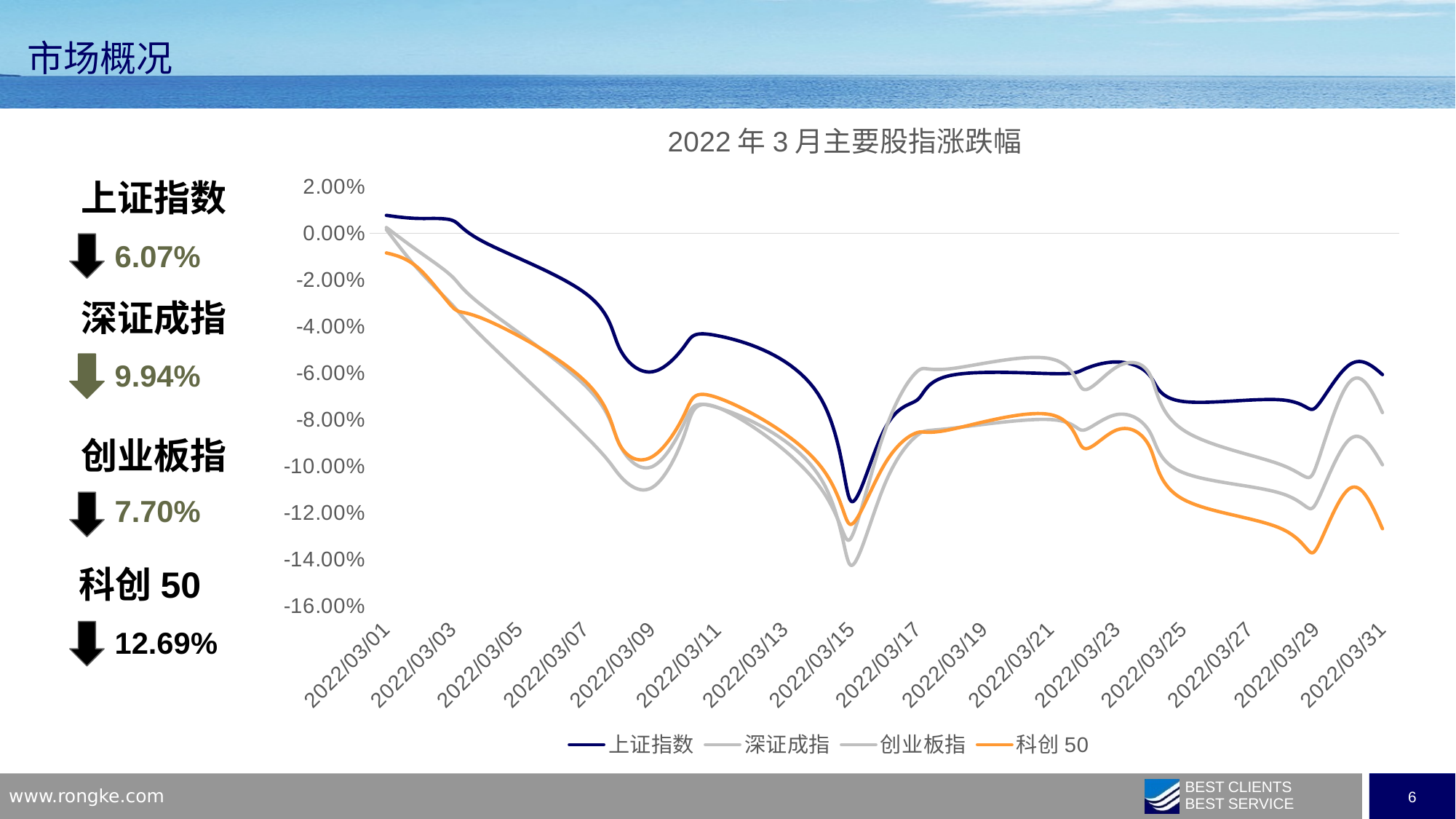

市场概况

### Chart: 2022年3月主要股指涨跌幅

| Category | 上证指数 | 深证成指 | 创业板指 | 科创50 |
|---|---|---|---|---|
| 44621 | 0.007662031297980931 | 0.002445292241674224 | 0.0015547460848055472 | -0.008455765961376649 |
| 44622 | 0.00632098880676768 | -0.008084041083692095 | -0.016197721415614708 | -0.015450727169303846 |
| 44623 | 0.005431668323750971 | -0.018870268622745878 | -0.03101287558265675 | -0.031823760396650025 |
| 44624 | -0.004233420820294875 | -0.03234824097136524 | -0.04604449405157007 | -0.03720922751005695 |
| 44627 | -0.02583572615063756 | -0.06557043654819195 | -0.08709087353254508 | -0.06370329930284058 |
| 44628 | -0.048746783358052936 | -0.09001635823159748 | -0.10353660743832704 | -0.09003811824915975 |
| 44629 | -0.05947422793083823 | -0.10022216403636786 | -0.10918224076473648 | -0.09598233077664498 |
| 44630 | -0.04800678530357683 | -0.08061833449551448 | -0.08541704952249962 | -0.07700771423989328 |
| 44631 | -0.04406302688866581 | -0.07493907504051889 | -0.07491209283011024 | -0.07072354890246779 |
| 44634 | -0.06896374047080289 | -0.10345786285358283 | -0.10788827915391863 | -0.09867530441301642 |
| 44635 | -0.11505082276946943 | -0.14257845867514674 | -0.1306782183707288 | -0.12496338785062433 |
| 44636 | -0.08422018917794216 | -0.1081155428973577 | -0.08545564312578335 | -0.09931351619721485 |
| 44637 | -0.07141537213459792 | -0.08663666874726683 | -0.059202413904942075 | -0.08552614099462763 |
| 44638 | -0.06100962063900528 | -0.08376252585031929 | -0.05813741092799396 | -0.08423915392083703 |
| 44641 | -0.060254834754081776 | -0.07997313739841394 | -0.05383901365578436 | -0.0778335082713848 |
| 44642 | -0.05847099494140673 | -0.08449555168052825 | -0.06700859488568822 | -0.09224405026564009 |
| 44643 | -0.055244648480561986 | -0.07781682978078075 | -0.057388063366393016 | -0.08442521566356576 |
| 44644 | -0.061242991088252596 | -0.08548244699144314 | -0.06076812723672409 | -0.09204270345071308 |
| 44645 | -0.07222541020632944 | -0.10278188333876892 | -0.08446255197078134 | -0.11421590140472226 |
| 44648 | -0.07157185741851158 | -0.11190719060927878 | -0.09966940344597153 | -0.1271229044646175 |
| 44649 | -0.07462282945264465 | -0.11598447121409927 | -0.1001769856834045 | -0.13576681285917913 |
| 44650 | -0.056526048647803084 | -0.08858165380389671 | -0.06402668372837117 | -0.10968967942321972 |
| 44651 | -0.06068310418742828 | -0.0993984408073727 | -0.07698382660782543 | -0.1268632182903574 |
上证指数
6.07%

深证成指
9.94%

创业板指
7.70%

科创50
12.69%